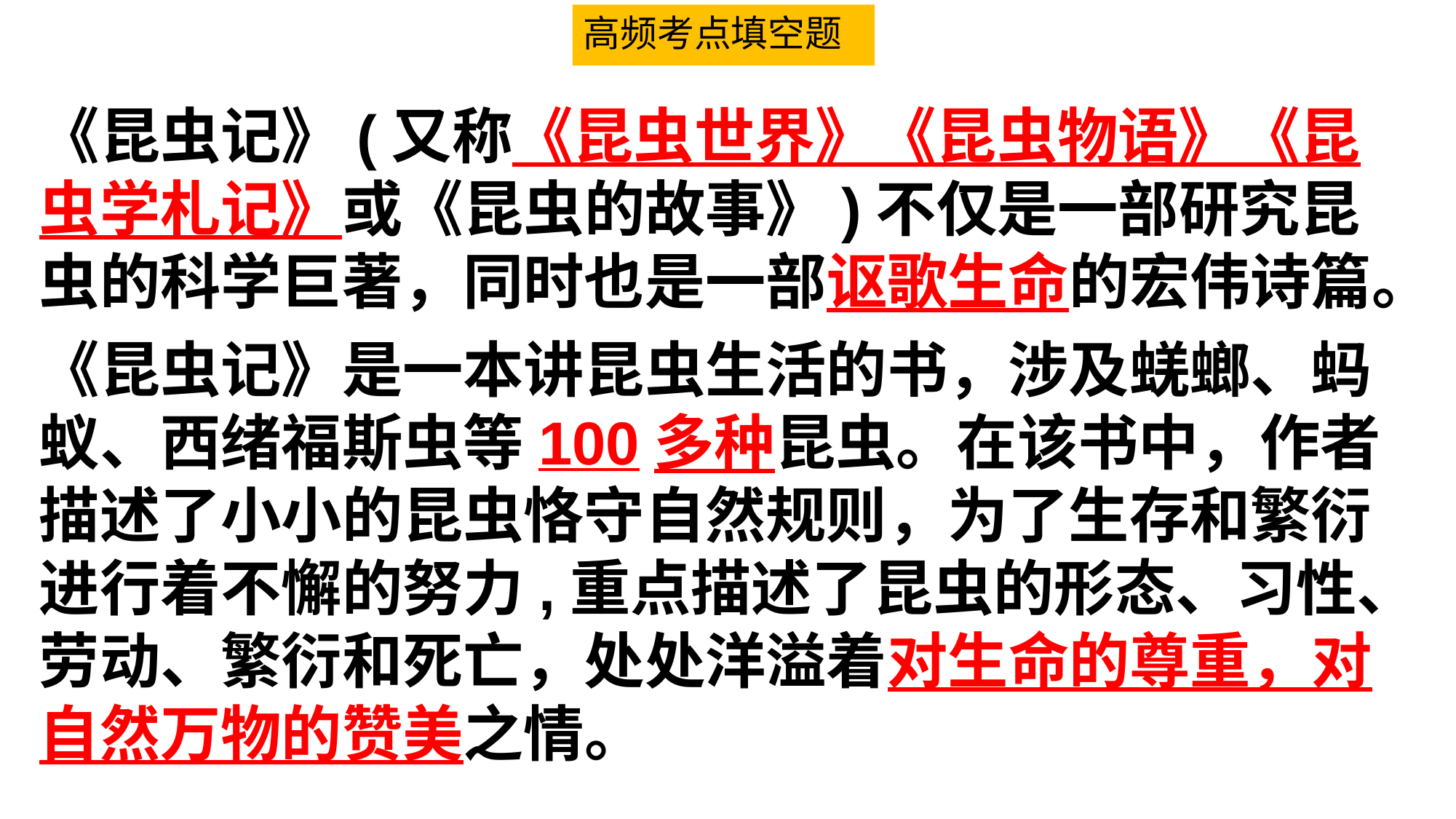

高频考点填空题
《昆虫记》(又称《昆虫世界》《昆虫物语》《昆虫学札记》或《昆虫的故事》)不仅是一部研究昆虫的科学巨著，同时也是一部讴歌生命的宏伟诗篇。
《昆虫记》是一本讲昆虫生活的书，涉及蜣螂、蚂蚁、西绪福斯虫等100多种昆虫。在该书中，作者描述了小小的昆虫恪守自然规则，为了生存和繁衍进行着不懈的努力,重点描述了昆虫的形态、习性、劳动、繁衍和死亡，处处洋溢着对生命的尊重，对自然万物的赞美之情。